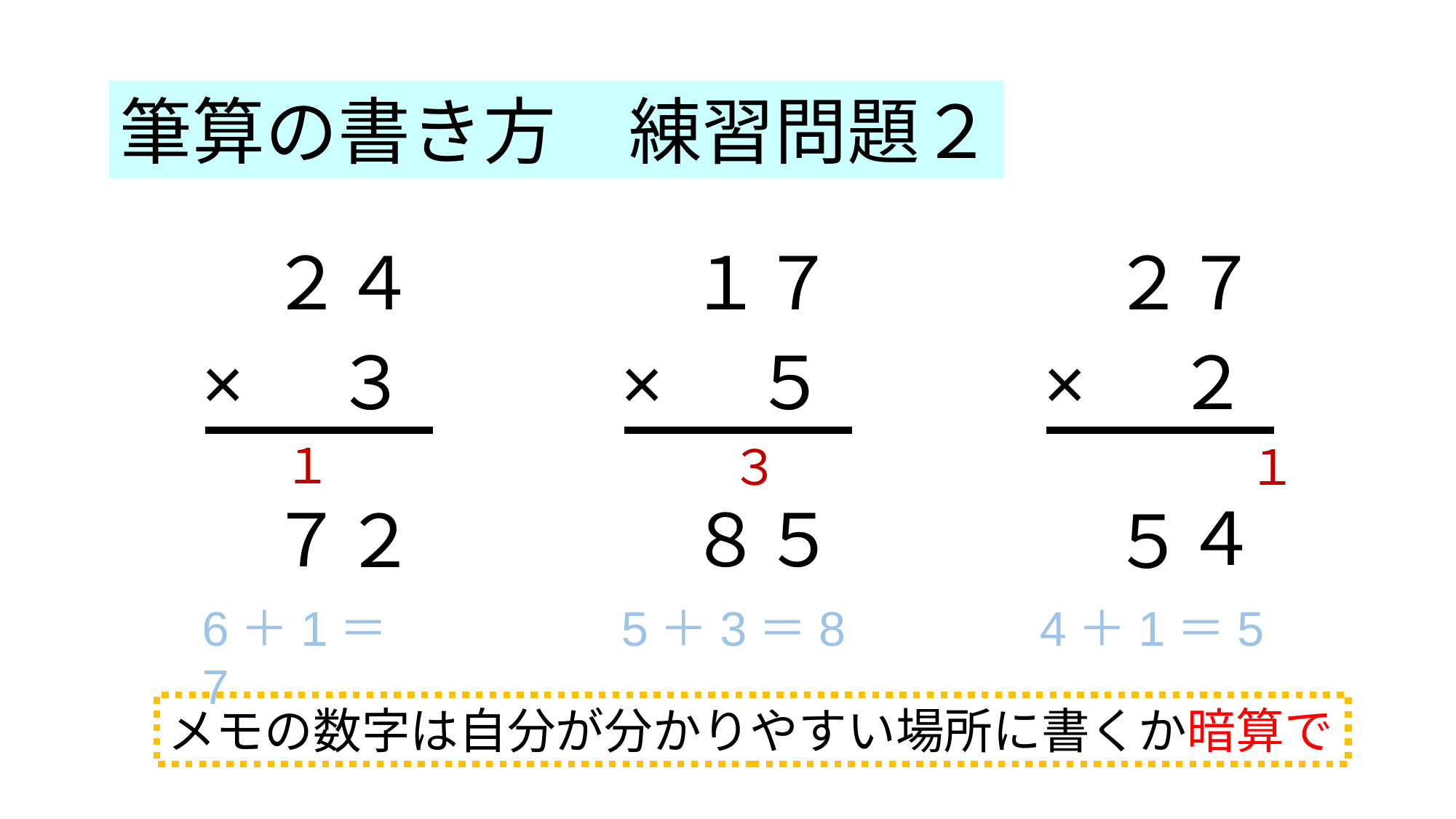

筆算の書き方　練習問題２
２４
１７
２７
×　３
×　５
×　２
１
３
１
４
５
８
７
２
５
6＋1＝7
5＋3＝8
4＋1＝5
メモの数字は自分が分かりやすい場所に書くか暗算で